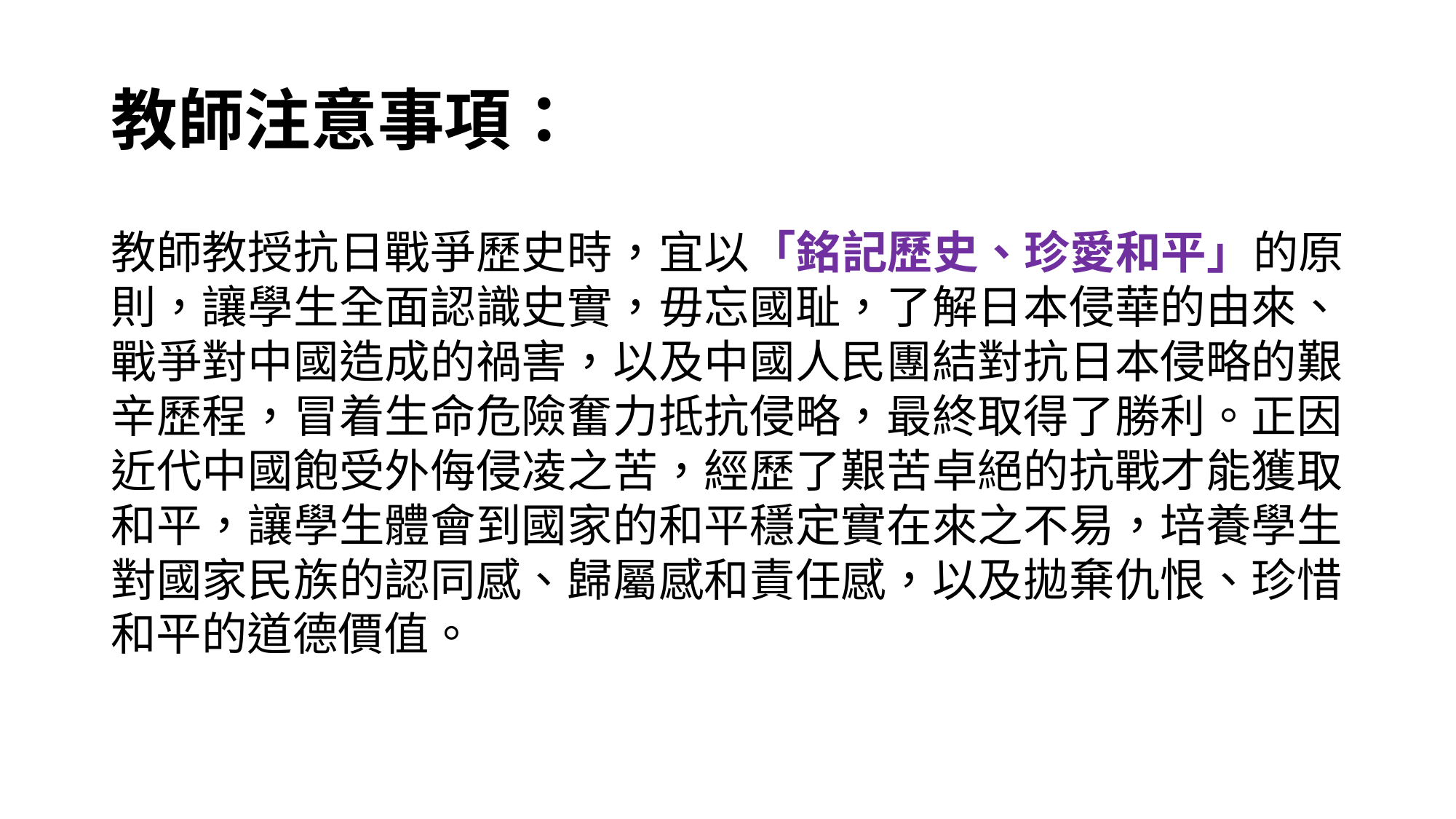

# 教師注意事項：
教師教授抗日戰爭歷史時，宜以「銘記歷史、珍愛和平」的原則，讓學生全面認識史實，毋忘國耻，了解日本侵華的由來、戰爭對中國造成的禍害，以及中國人民團結對抗日本侵略的艱辛歷程，冒着生命危險奮力抵抗侵略，最終取得了勝利。正因近代中國飽受外侮侵凌之苦，經歷了艱苦卓絕的抗戰才能獲取和平，讓學生體會到國家的和平穩定實在來之不易，培養學生對國家民族的認同感、歸屬感和責任感，以及拋棄仇恨、珍惜和平的道德價值。